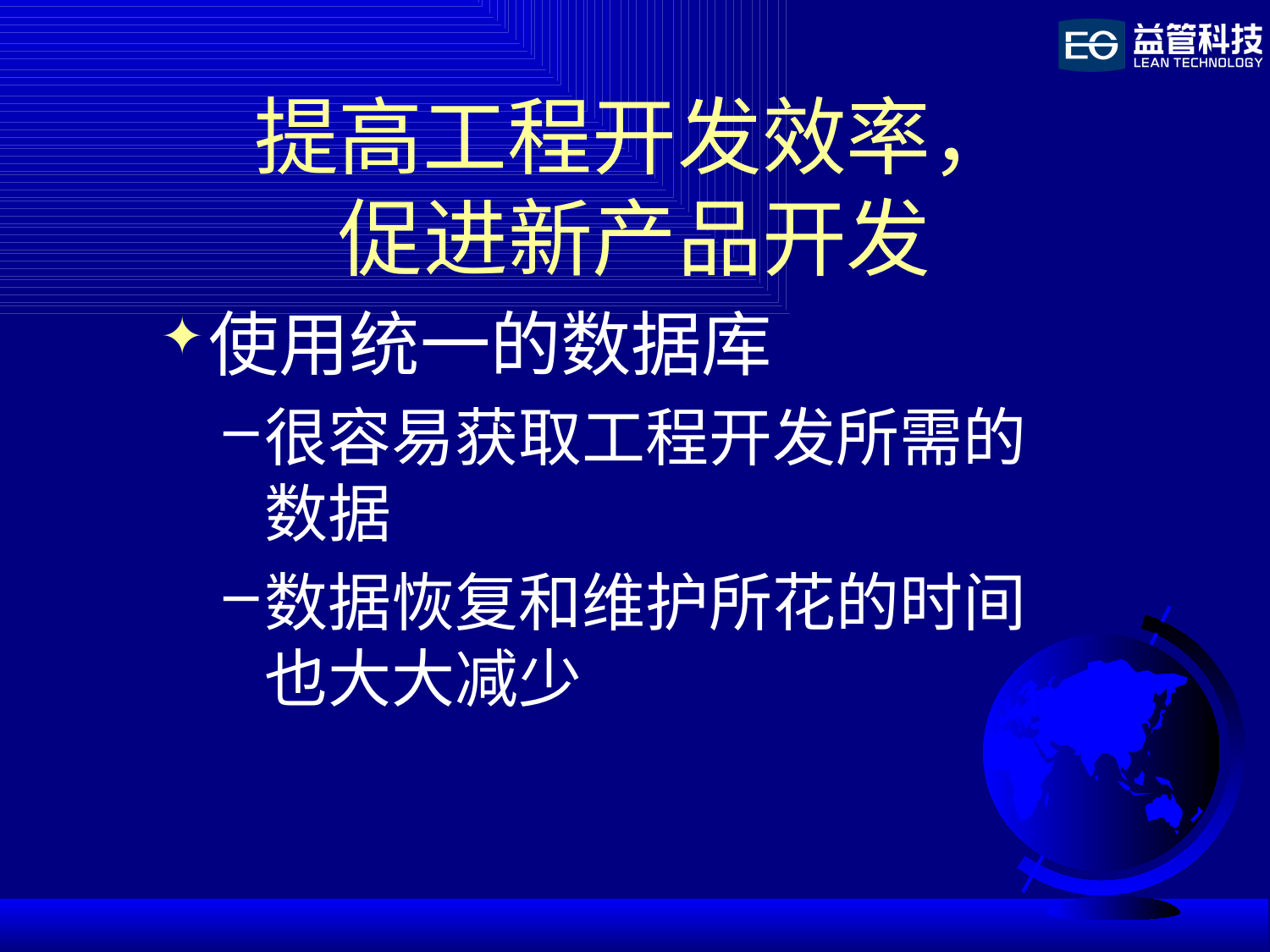

# 提高工程开发效率， 促进新产品开发
使用统一的数据库
很容易获取工程开发所需的数据
数据恢复和维护所花的时间也大大减少

17